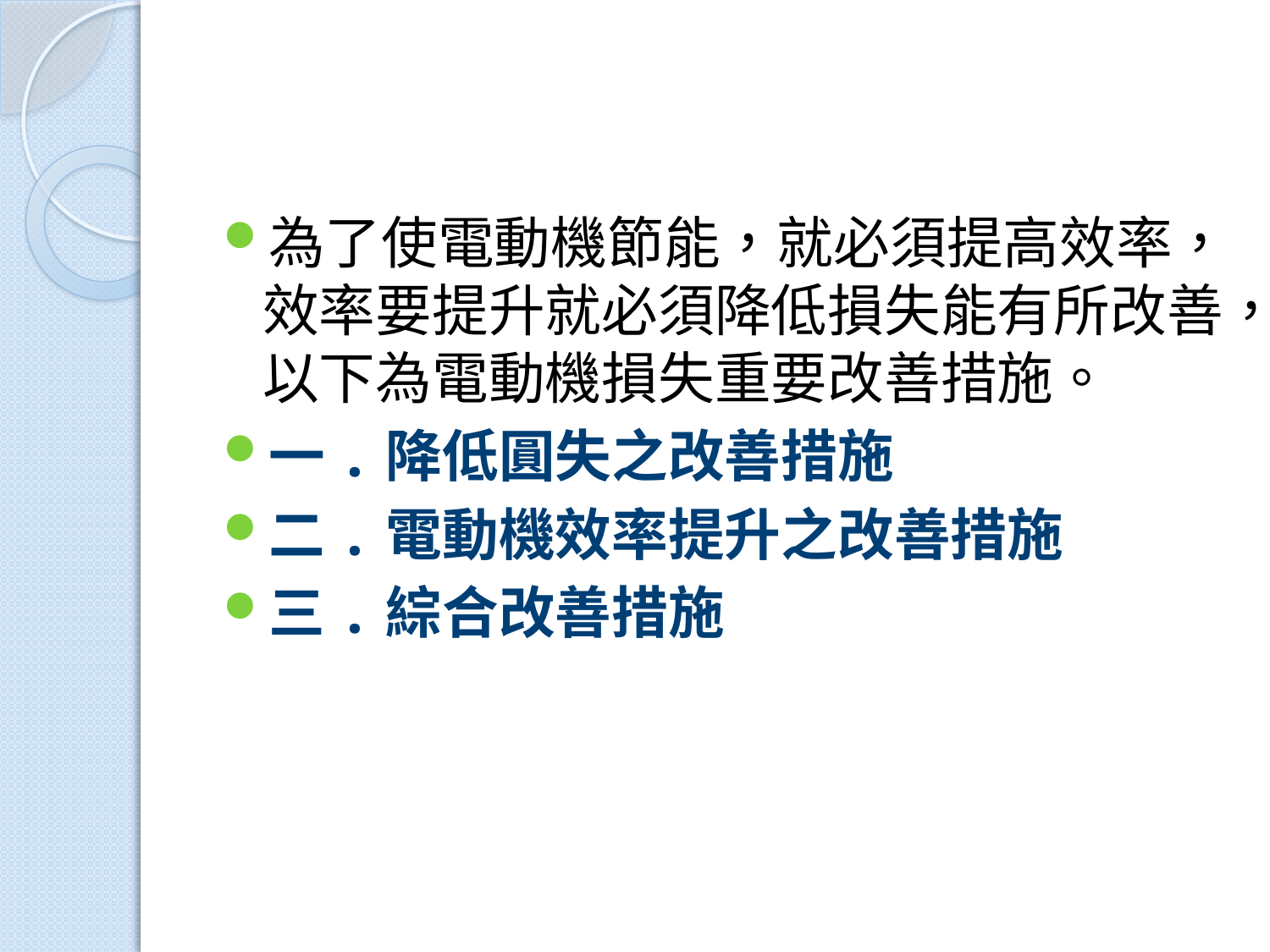

#
為了使電動機節能，就必須提高效率，效率要提升就必須降低損失能有所改善，以下為電動機損失重要改善措施。
一.降低圓失之改善措施
二.電動機效率提升之改善措施
三.綜合改善措施